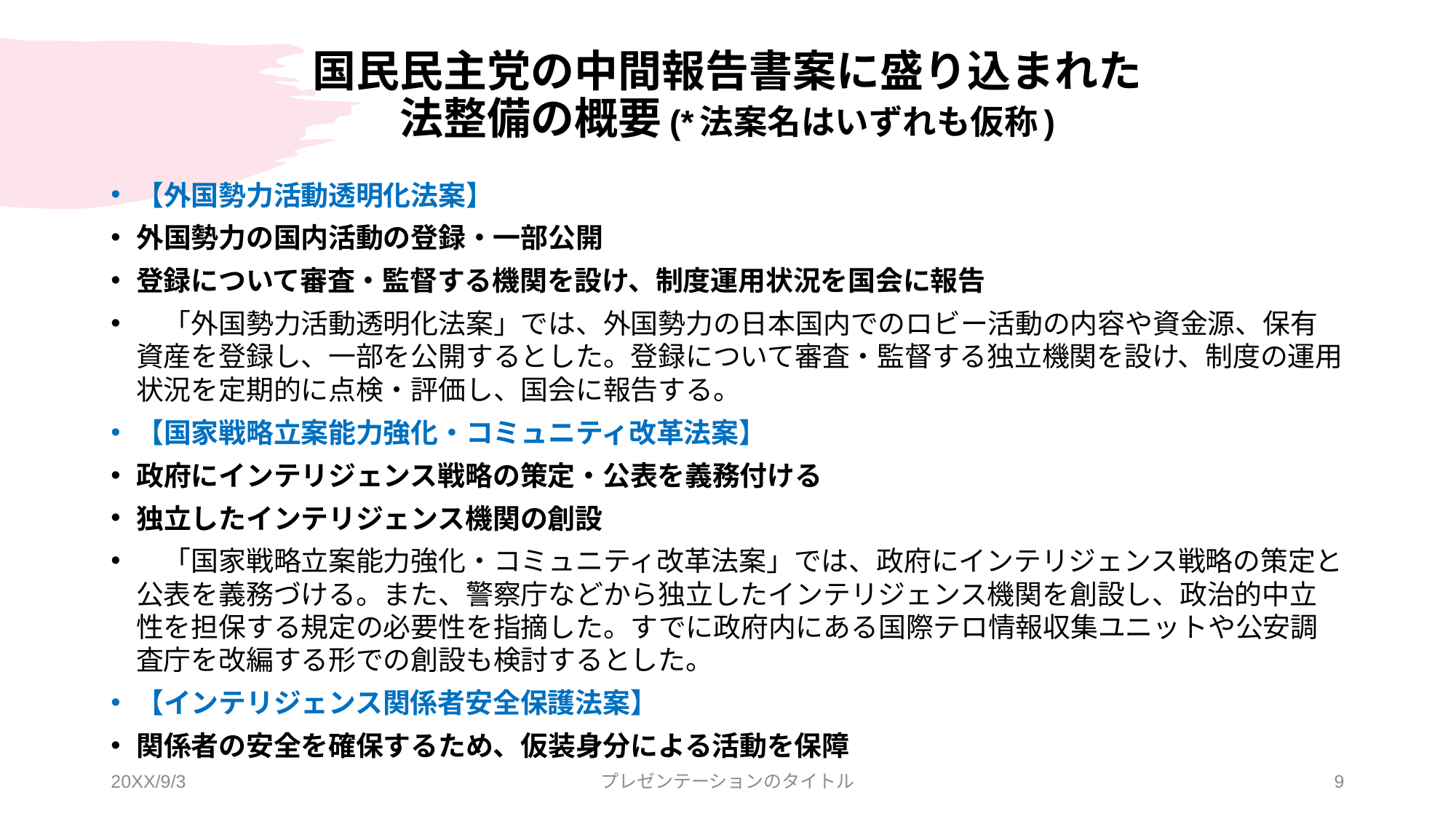

# 国民民主党の中間報告書案に盛り込まれた 法整備の概要(*法案名はいずれも仮称)
【外国勢力活動透明化法案】
外国勢力の国内活動の登録・一部公開
登録について審査・監督する機関を設け、制度運用状況を国会に報告
　「外国勢力活動透明化法案」では、外国勢力の日本国内でのロビー活動の内容や資金源、保有資産を登録し、一部を公開するとした。登録について審査・監督する独立機関を設け、制度の運用状況を定期的に点検・評価し、国会に報告する。
【国家戦略立案能力強化・コミュニティ改革法案】
政府にインテリジェンス戦略の策定・公表を義務付ける
独立したインテリジェンス機関の創設
　「国家戦略立案能力強化・コミュニティ改革法案」では、政府にインテリジェンス戦略の策定と公表を義務づける。また、警察庁などから独立したインテリジェンス機関を創設し、政治的中立性を担保する規定の必要性を指摘した。すでに政府内にある国際テロ情報収集ユニットや公安調査庁を改編する形での創設も検討するとした。
【インテリジェンス関係者安全保護法案】
関係者の安全を確保するため、仮装身分による活動を保障
20XX/9/3
プレゼンテーションのタイトル
9